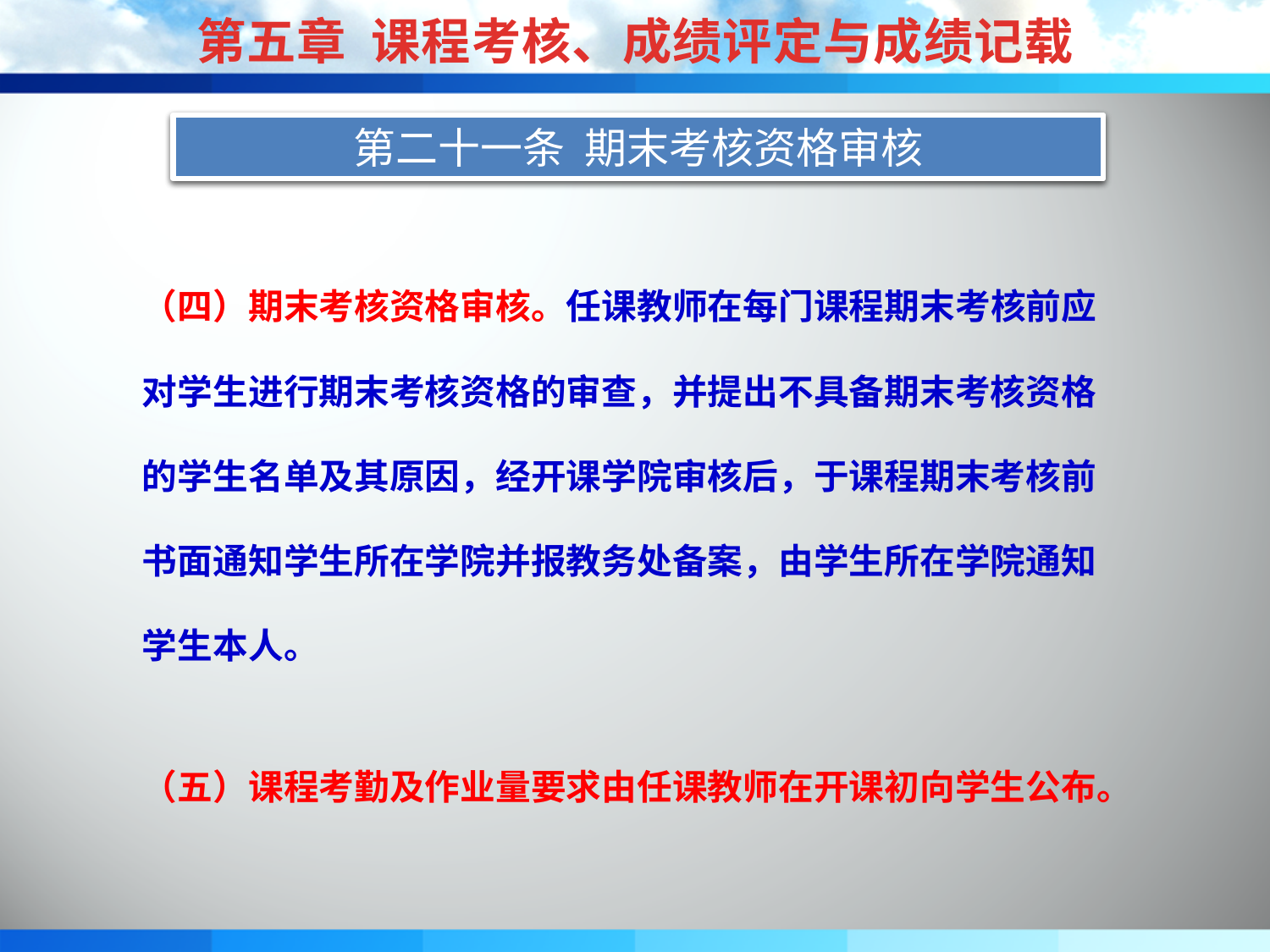

第五章  课程考核、成绩评定与成绩记载
第二十条  课程考核成绩的构成比例
第二十一条  期末考核资格审核
（四）期末考核资格审核。任课教师在每门课程期末考核前应对学生进行期末考核资格的审查，并提出不具备期末考核资格的学生名单及其原因，经开课学院审核后，于课程期末考核前书面通知学生所在学院并报教务处备案，由学生所在学院通知学生本人。
（五）课程考勤及作业量要求由任课教师在开课初向学生公布。